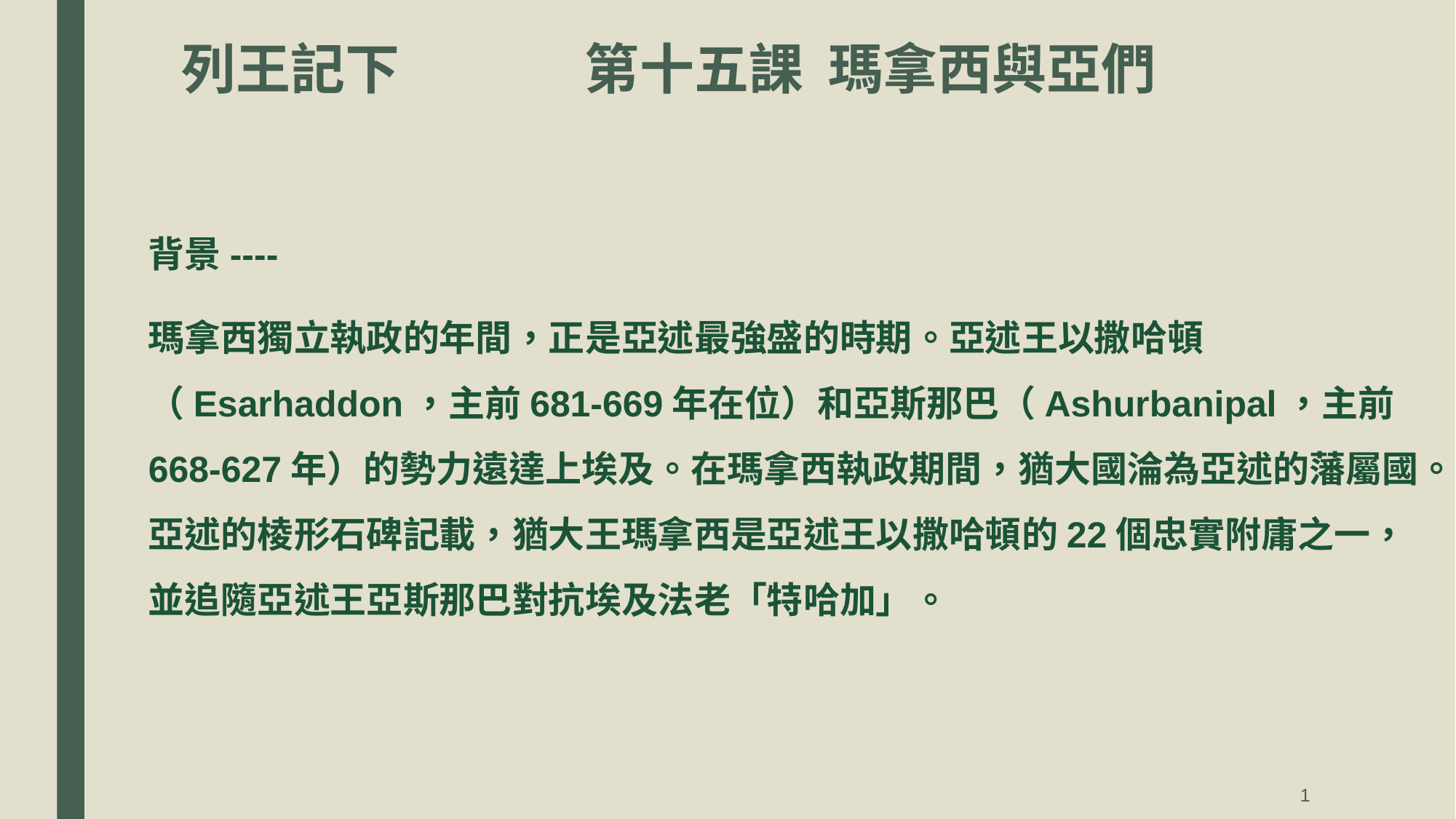

列王記下               第十五課  瑪拿西與亞們
#
背景----
瑪拿西獨立執政的年間，正是亞述最強盛的時期。亞述王以撒哈頓（Esarhaddon，主前681-669年在位）和亞斯那巴（Ashurbanipal，主前668-627年）的勢力遠達上埃及。在瑪拿西執政期間，猶大國淪為亞述的藩屬國。亞述的棱形石碑記載，猶大王瑪拿西是亞述王以撒哈頓的22個忠實附庸之一，並追隨亞述王亞斯那巴對抗埃及法老「特哈加」。
1